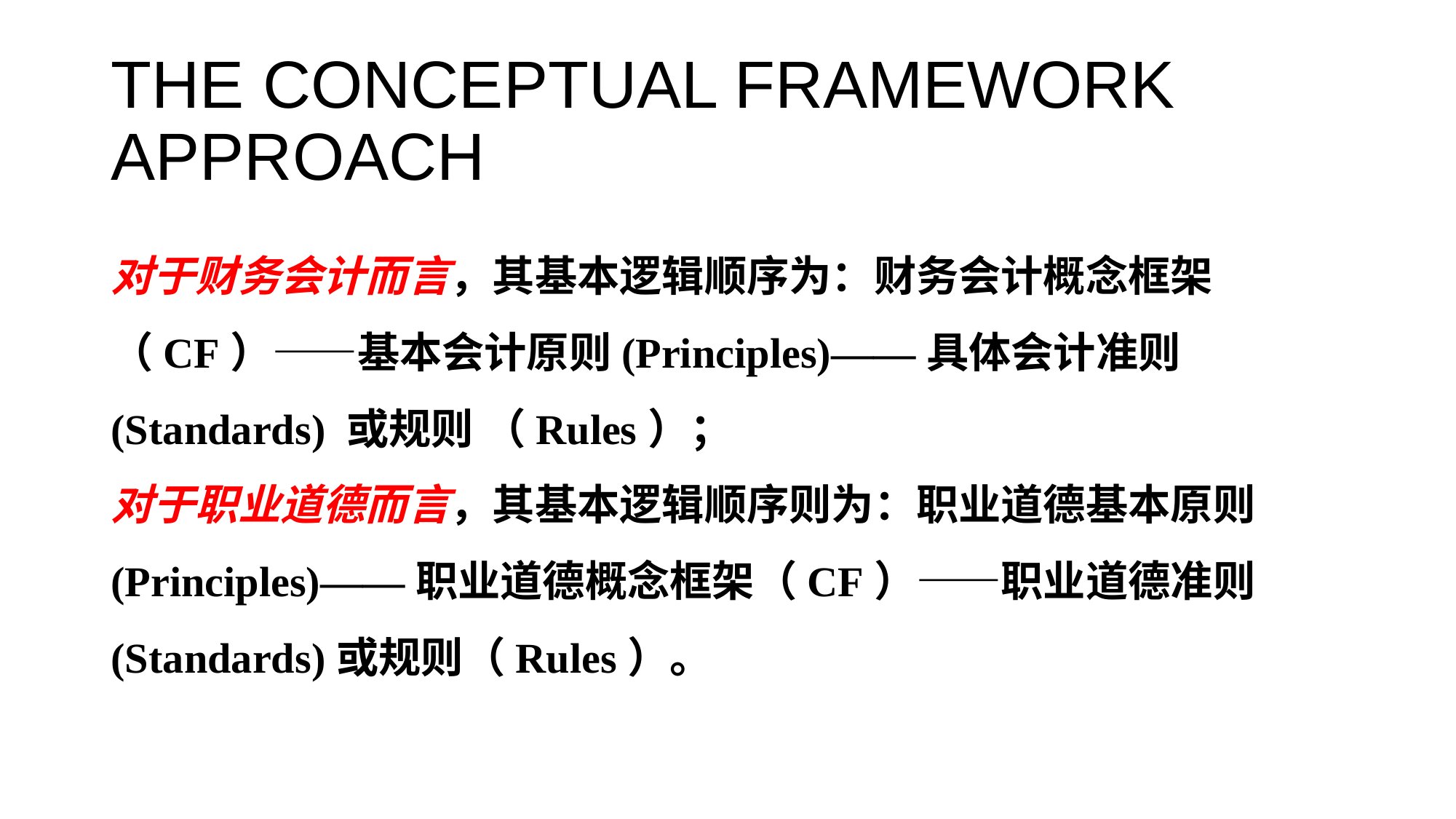

# THE CONCEPTUAL FRAMEWORK APPROACH
对于财务会计而言，其基本逻辑顺序为：财务会计概念框架（CF）——基本会计原则(Principles)——具体会计准则(Standards) 或规则 （Rules）；
对于职业道德而言，其基本逻辑顺序则为：职业道德基本原则(Principles)——职业道德概念框架（CF）——职业道德准则 (Standards)或规则（Rules）。